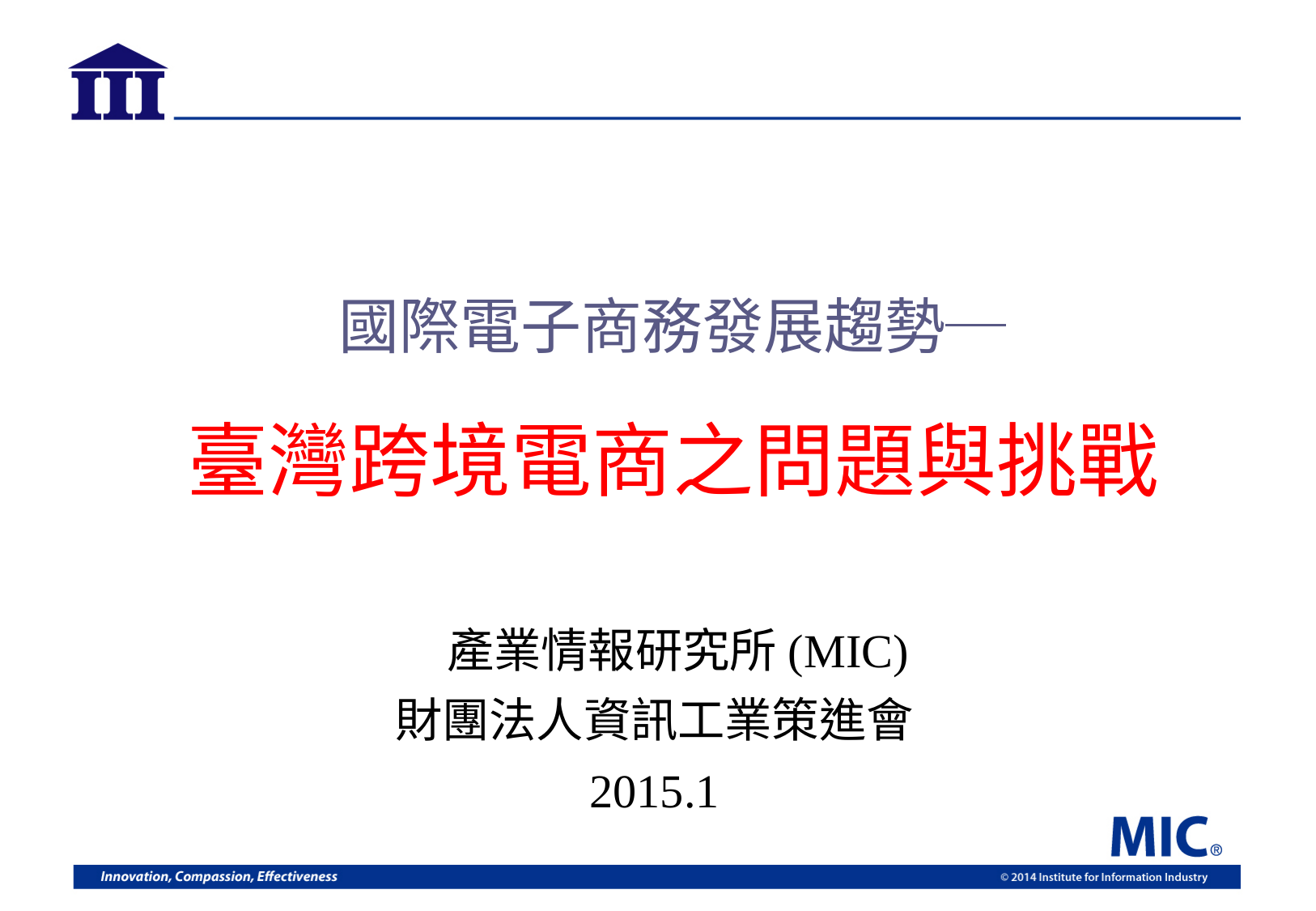

國際電子商務發展趨勢─
臺灣跨境電商之問題與挑戰

　產業情報研究所(MIC)
財團法人資訊工業策進會
2015.1